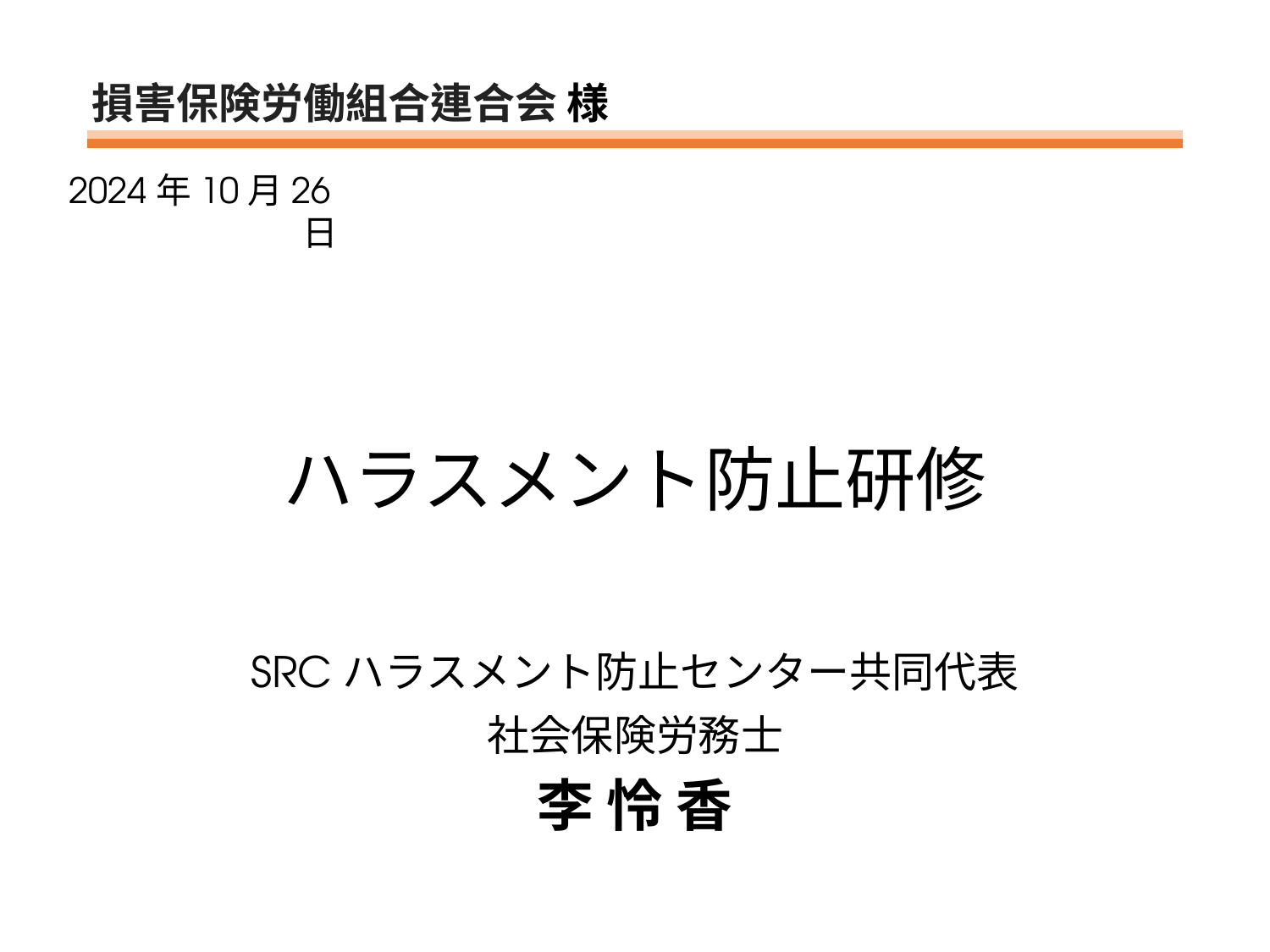

損害保険労働組合連合会 様
2024年10月26日
# ハラスメント防止研修
SRCハラスメント防止センター共同代表
社会保険労務士
李 怜 香